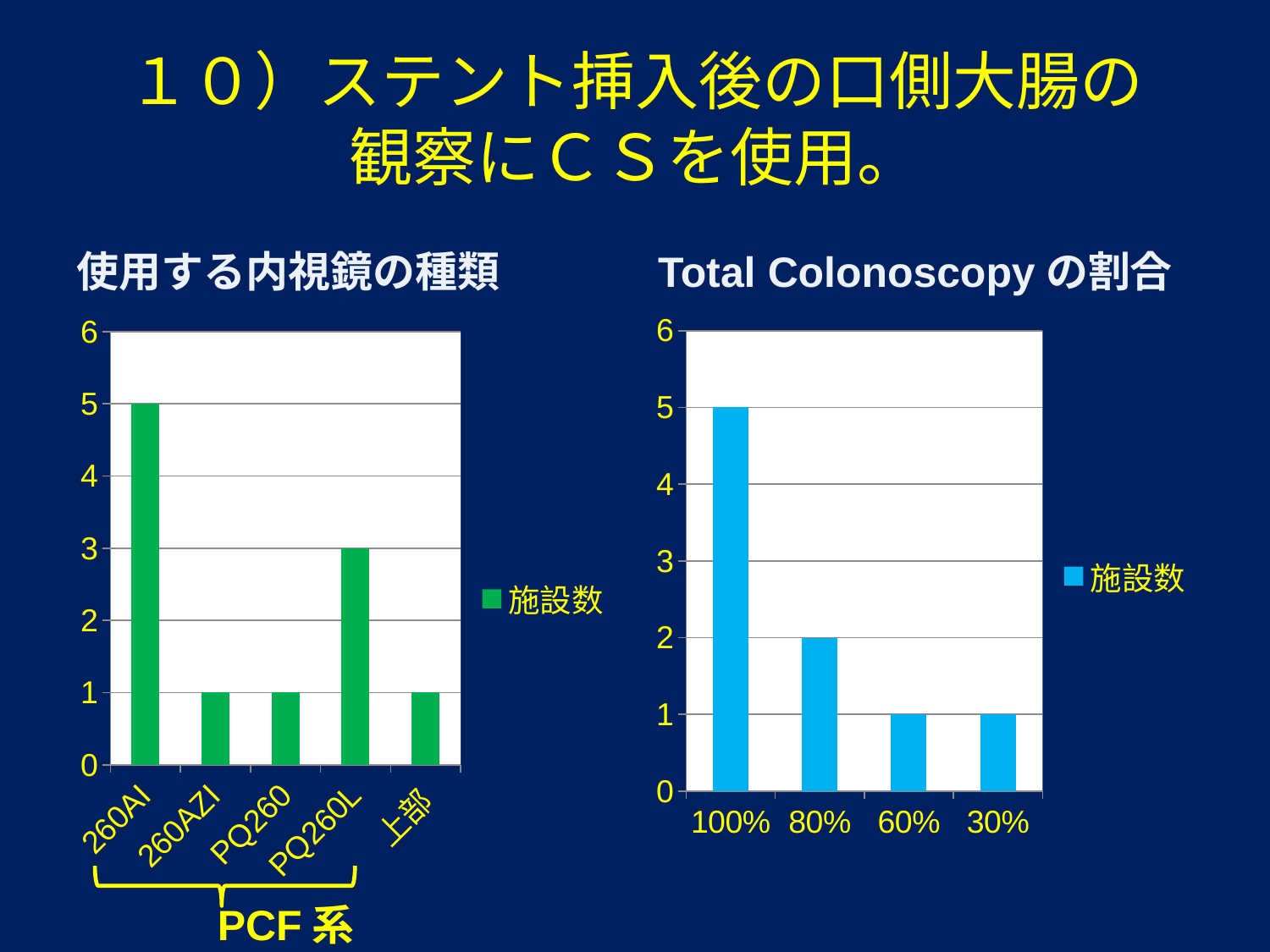

# １０）ステント挿入後の口側大腸の 観察にＣＳを使用。
使用する内視鏡の種類
Total Colonoscopyの割合

### Chart

| Category | 施設数 |
|---|---|
| 260AI | 5.0 |
| 260AZI | 1.0 |
| PQ260 | 1.0 |
| PQ260L | 3.0 |
| 上部 | 1.0 |

### Chart

| Category | 施設数 |
|---|---|
| 1 | 5.0 |
| 0.8 | 2.0 |
| 0.6 | 1.0 |
| 0.3 | 1.0 |
PCF系